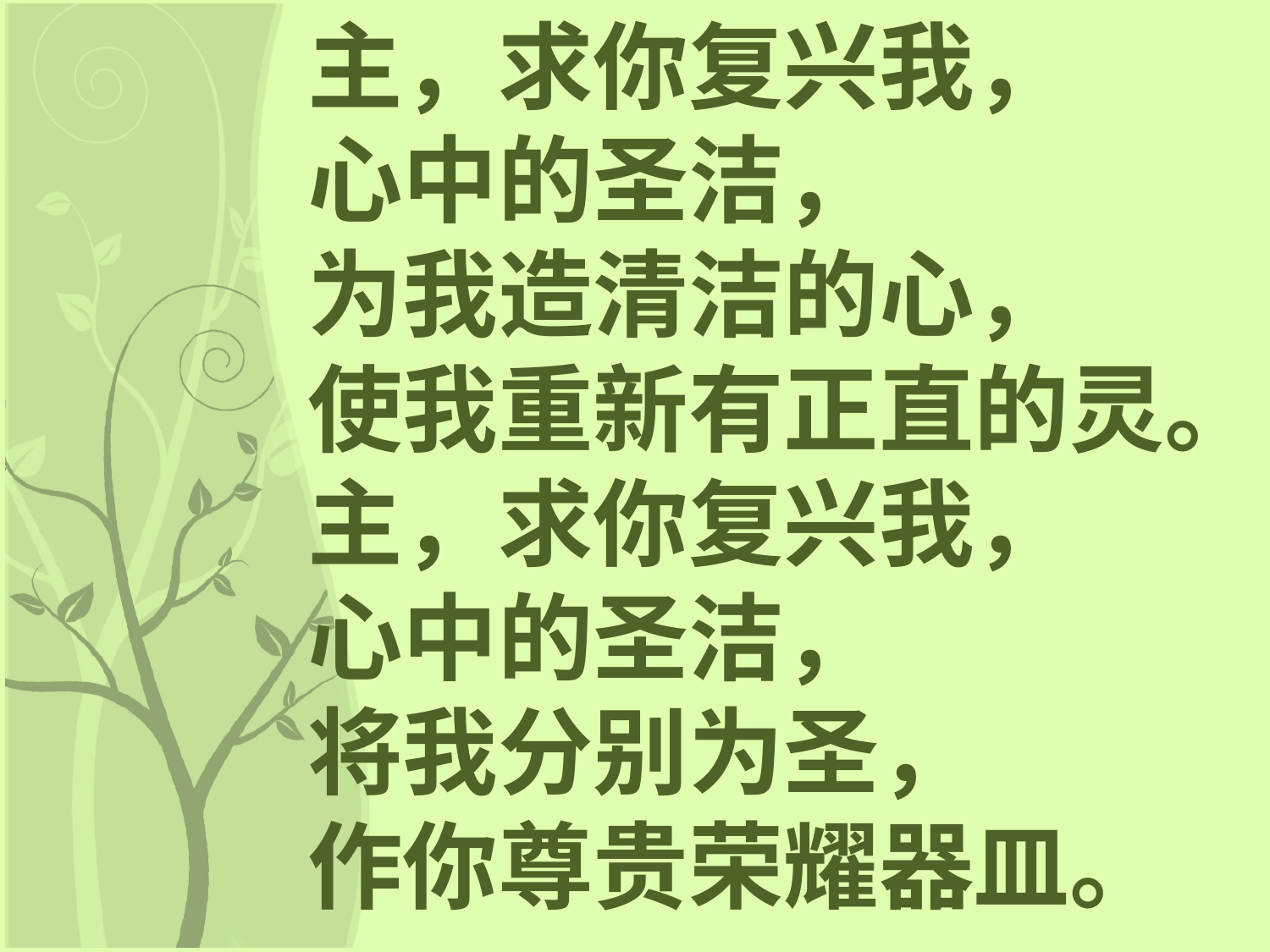

主，求你复兴我，
心中的圣洁，
为我造清洁的心，
使我重新有正直的灵。
主，求你复兴我，
心中的圣洁，
将我分别为圣，
作你尊贵荣耀器皿。